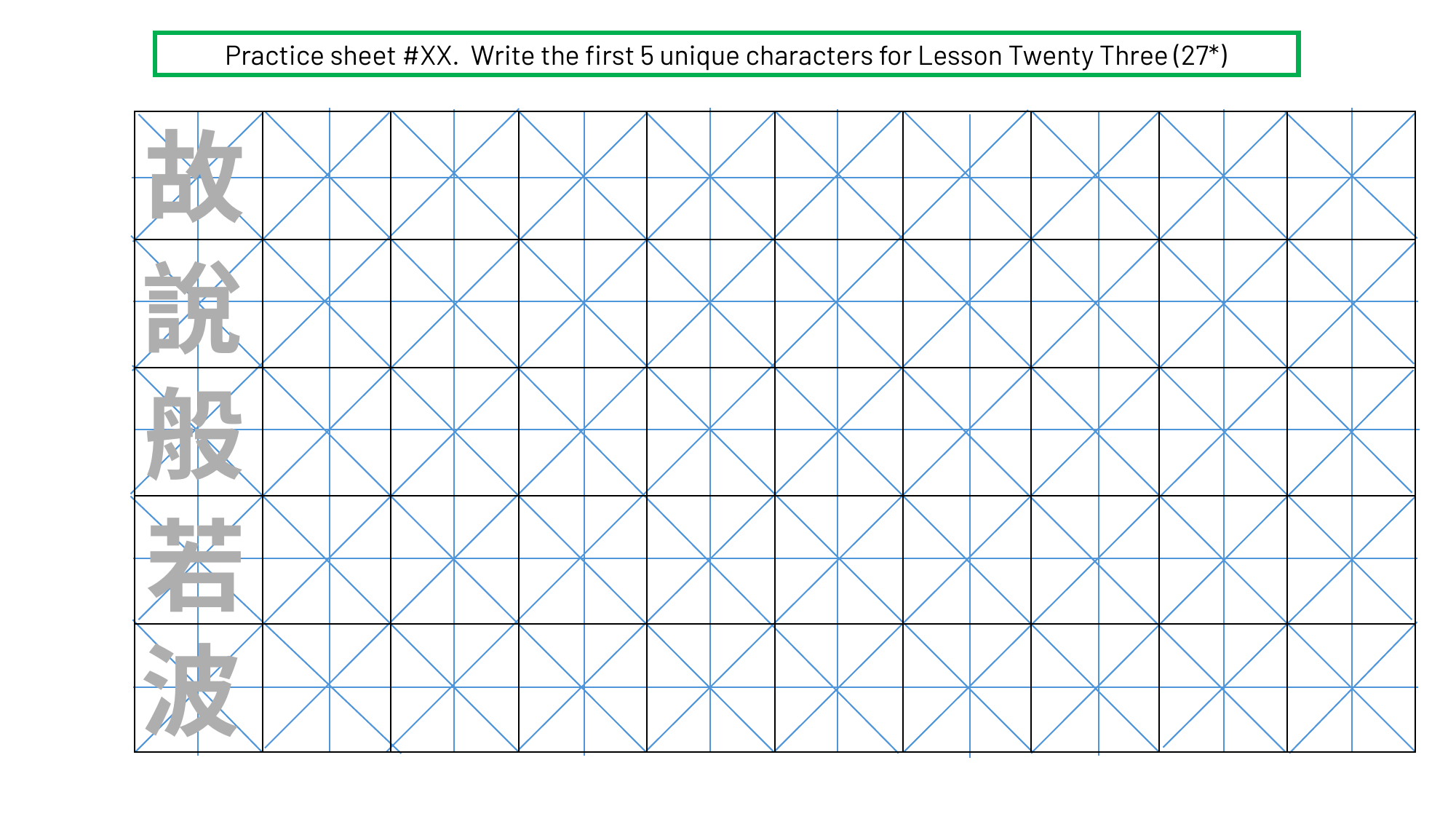

Practice sheet #XX.  Write the first 5 unique characters for Lesson Twenty Three (27*)

故
|  |  |  |  |  |  |  |  |  |  |
| --- | --- | --- | --- | --- | --- | --- | --- | --- | --- |
|  |  |  |  |  |  |  |  |  |  |
|  |  |  |  |  |  |  |  |  |  |
|  |  |  |  |  |  |  |  |  |  |
|  |  |  |  |  |  |  |  |  |  |

說
般
若
波